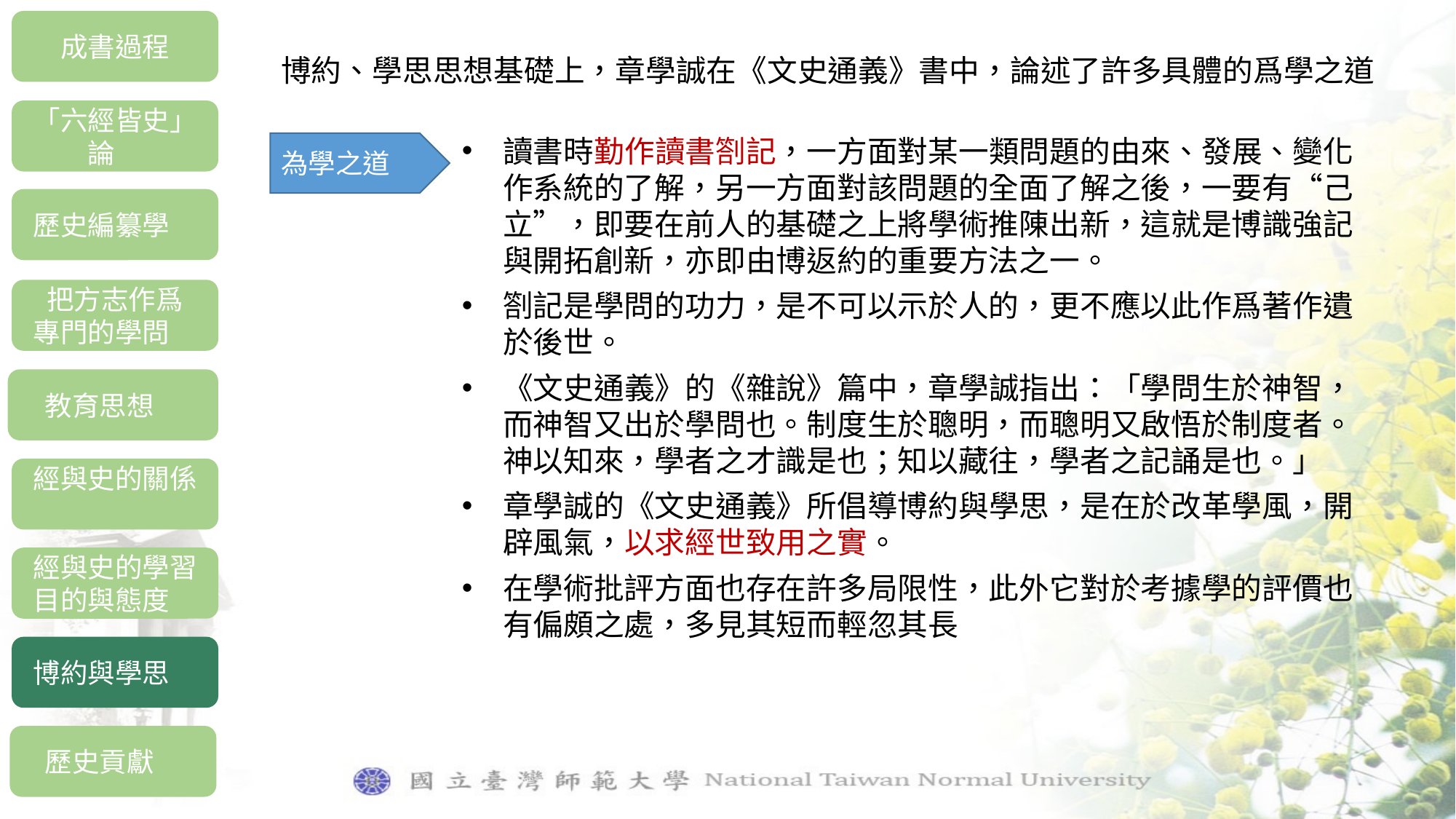

成書過程
「六經皆史」論
歷史編纂學
把方志作爲
專門的學問
教育思想
經與史的關係
經與史的學習目的與態度
博約與學思
歷史貢獻
博約、學思思想基礎上，章學誠在《文史通義》書中，論述了許多具體的爲學之道
讀書時勤作讀書劄記，一方面對某一類問題的由來、發展、變化作系統的了解，另一方面對該問題的全面了解之後，一要有“己立”，即要在前人的基礎之上將學術推陳出新，這就是博識強記與開拓創新，亦即由博返約的重要方法之一。
劄記是學問的功力，是不可以示於人的，更不應以此作爲著作遺於後世。
《文史通義》的《雜說》篇中，章學誠指出：「學問生於神智，而神智又出於學問也。制度生於聰明，而聰明又啟悟於制度者。神以知來，學者之才識是也；知以藏往，學者之記誦是也。」
章學誠的《文史通義》所倡導博約與學思，是在於改革學風，開辟風氣，以求經世致用之實。
在學術批評方面也存在許多局限性，此外它對於考據學的評價也有偏頗之處，多見其短而輕忽其長
為學之道